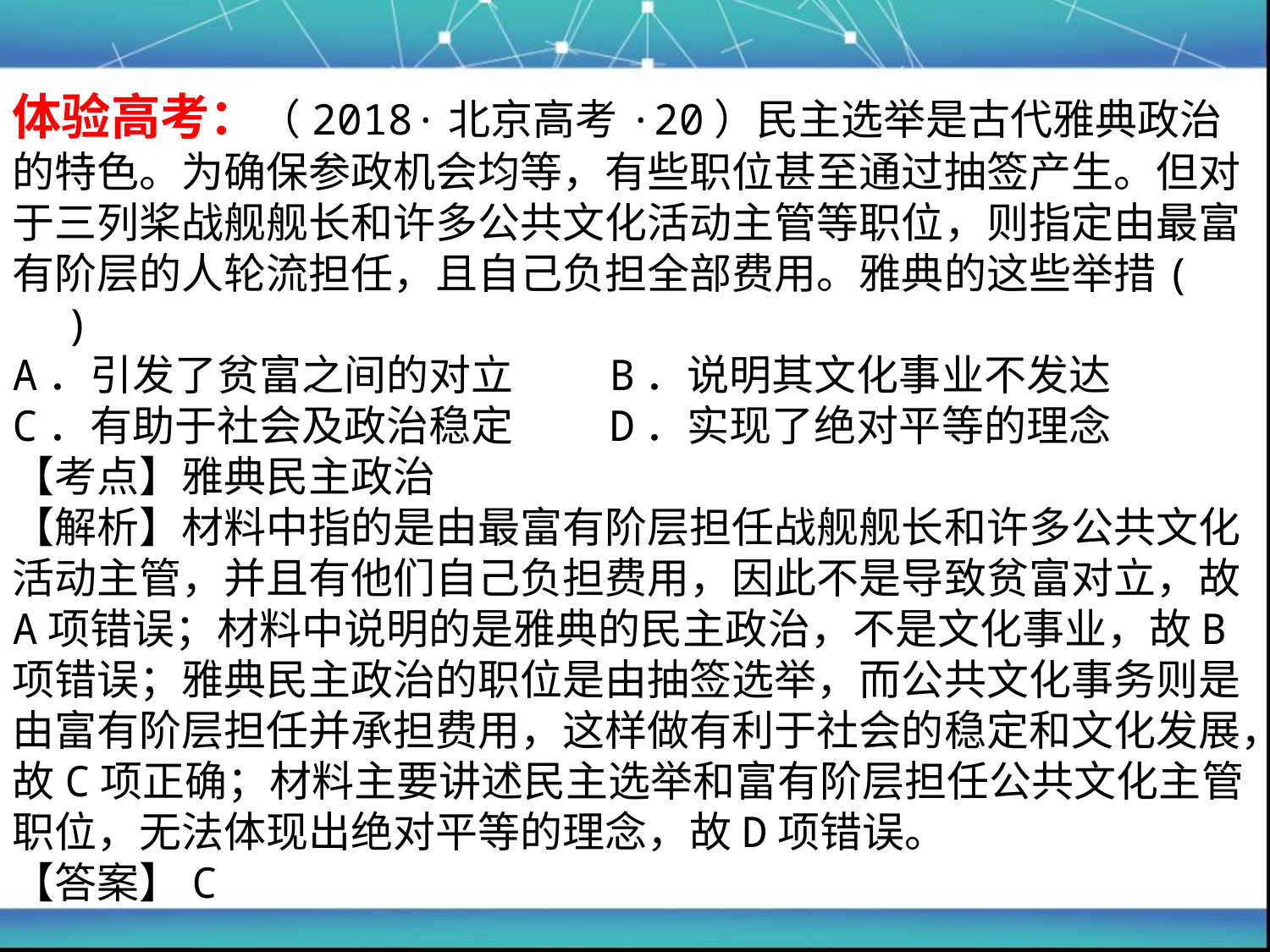

体验高考：（2018·北京高考·20）民主选举是古代雅典政治的特色。为确保参政机会均等，有些职位甚至通过抽签产生。但对于三列桨战舰舰长和许多公共文化活动主管等职位，则指定由最富有阶层的人轮流担任，且自己负担全部费用。雅典的这些举措(　　)
A．引发了贫富之间的对立         B．说明其文化事业不发达
C．有助于社会及政治稳定         D．实现了绝对平等的理念
【考点】雅典民主政治
【解析】材料中指的是由最富有阶层担任战舰舰长和许多公共文化活动主管，并且有他们自己负担费用，因此不是导致贫富对立，故A项错误；材料中说明的是雅典的民主政治，不是文化事业，故B项错误；雅典民主政治的职位是由抽签选举，而公共文化事务则是由富有阶层担任并承担费用，这样做有利于社会的稳定和文化发展，故C项正确；材料主要讲述民主选举和富有阶层担任公共文化主管职位，无法体现出绝对平等的理念，故D项错误。
【答案】C